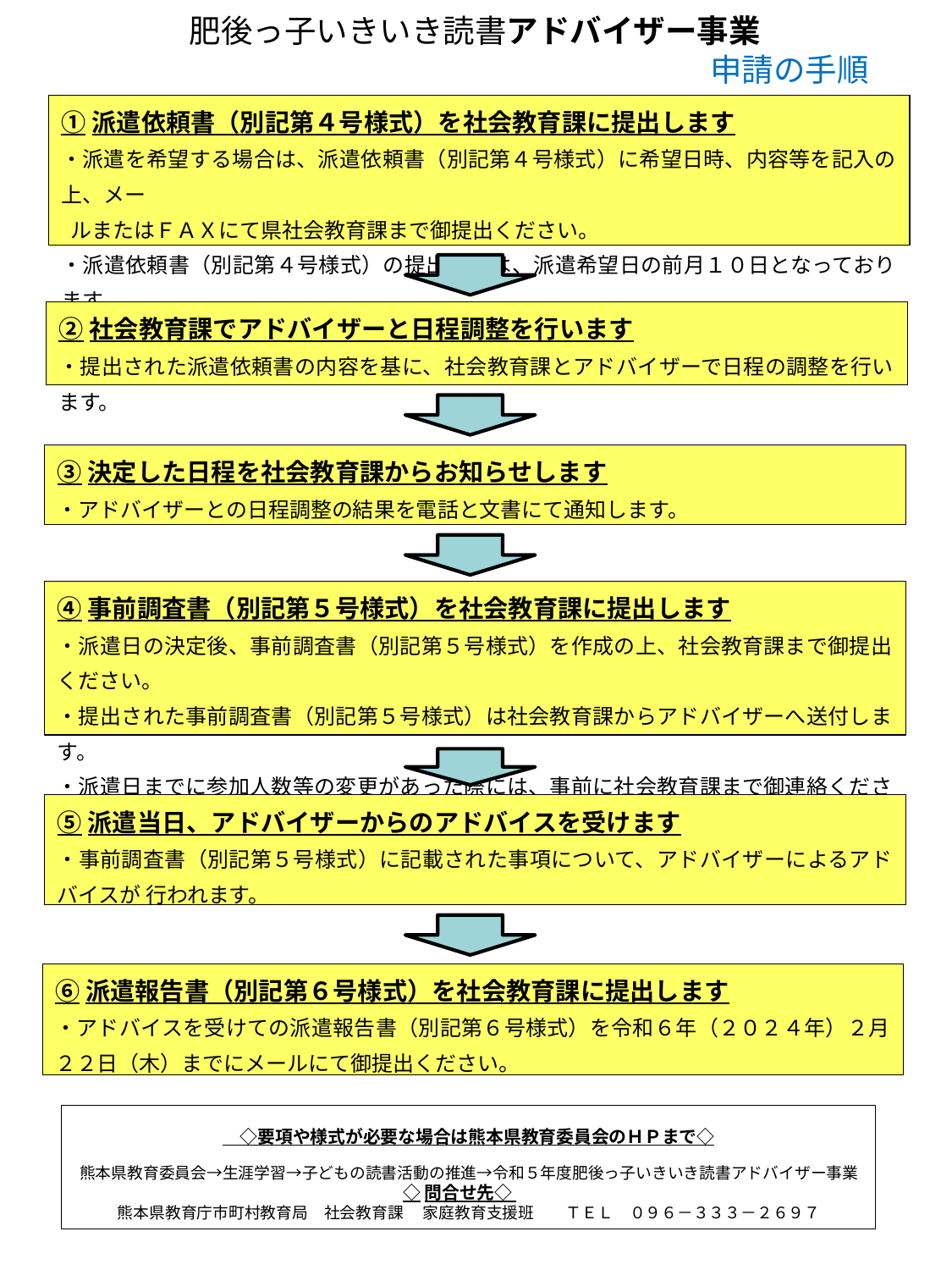

肥後っ子いきいき読書アドバイザー事業
申請の手順
①派遣依頼書（別記第４号様式）を社会教育課に提出します
・派遣を希望する場合は、派遣依頼書（別記第４号様式）に希望日時、内容等を記入の上、メー
 ルまたはＦＡＸにて県社会教育課まで御提出ください。
・派遣依頼書（別記第４号様式）の提出締切は、派遣希望日の前月１０日となっております。

②社会教育課でアドバイザーと日程調整を行います
・提出された派遣依頼書の内容を基に、社会教育課とアドバイザーで日程の調整を行います。

③決定した日程を社会教育課からお知らせします
・アドバイザーとの日程調整の結果を電話と文書にて通知します。

④事前調査書（別記第５号様式）を社会教育課に提出します
・派遣日の決定後、事前調査書（別記第５号様式）を作成の上、社会教育課まで御提出ください。
・提出された事前調査書（別記第５号様式）は社会教育課からアドバイザーへ送付します。
・派遣日までに参加人数等の変更があった際には、事前に社会教育課まで御連絡ください。

⑤派遣当日、アドバイザーからのアドバイスを受けます
・事前調査書（別記第５号様式）に記載された事項について、アドバイザーによるアドバイスが 行われます。

⑥派遣報告書（別記第６号様式）を社会教育課に提出します
・アドバイスを受けての派遣報告書（別記第６号様式）を令和６年（２０２４年）２月２２日（木）までにメールにて御提出ください。
　◇要項や様式が必要な場合は熊本県教育委員会のＨＰまで◇
熊本県教育委員会→生涯学習→子どもの読書活動の推進→令和５年度肥後っ子いきいき読書アドバイザー事業
◇問合せ先◇
熊本県教育庁市町村教育局　社会教育課 　家庭教育支援班　　ＴＥＬ　０９６－３３３－２６９７